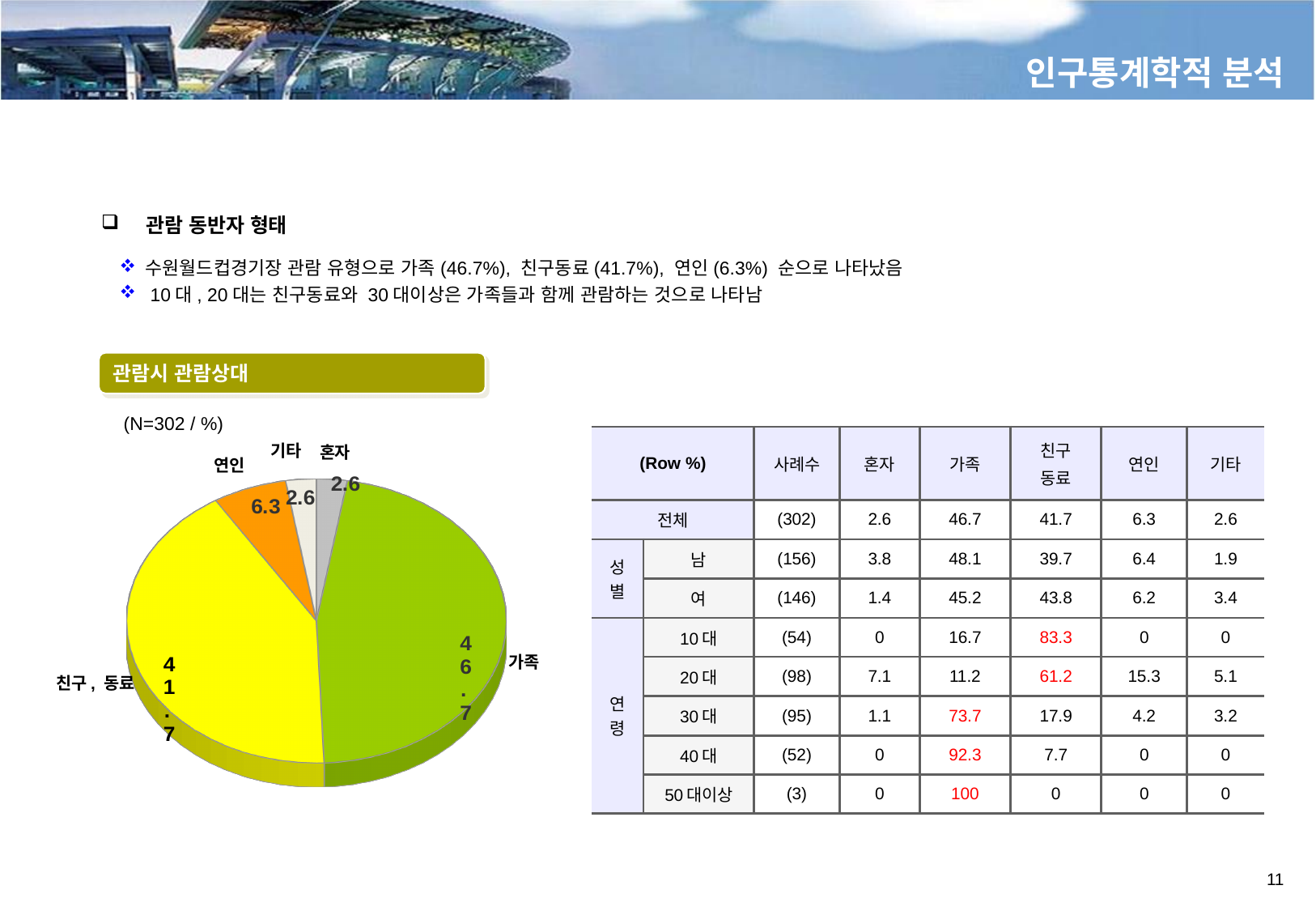

인구통계학적 분석
  관람 동반자 형태
수원월드컵경기장 관람 유형으로 가족(46.7%), 친구동료(41.7%), 연인(6.3%) 순으로 나타났음
 10대, 20대는 친구동료와 30대이상은 가족들과 함께 관람하는 것으로 나타남
관람시 관람상대
(N=302 / %)
| (Row %) |  | 사례수 | 혼자 | 가족 | 친구 동료 | 연인 | 기타 |
| --- | --- | --- | --- | --- | --- | --- | --- |
| 전체 |  | (302) | 2.6 | 46.7 | 41.7 | 6.3 | 2.6 |
| 성별 | 남 | (156) | 3.8 | 48.1 | 39.7 | 6.4 | 1.9 |
|  | 여 | (146) | 1.4 | 45.2 | 43.8 | 6.2 | 3.4 |
| 연령 | 10대 | (54) | 0 | 16.7 | 83.3 | 0 | 0 |
|  | 20대 | (98) | 7.1 | 11.2 | 61.2 | 15.3 | 5.1 |
|  | 30대 | (95) | 1.1 | 73.7 | 17.9 | 4.2 | 3.2 |
|  | 40대 | (52) | 0 | 92.3 | 7.7 | 0 | 0 |
|  | 50대이상 | (3) | 0 | 100 | 0 | 0 | 0 |
기타
혼자
연인

[unsupported chart]

가족
친구, 동료
11